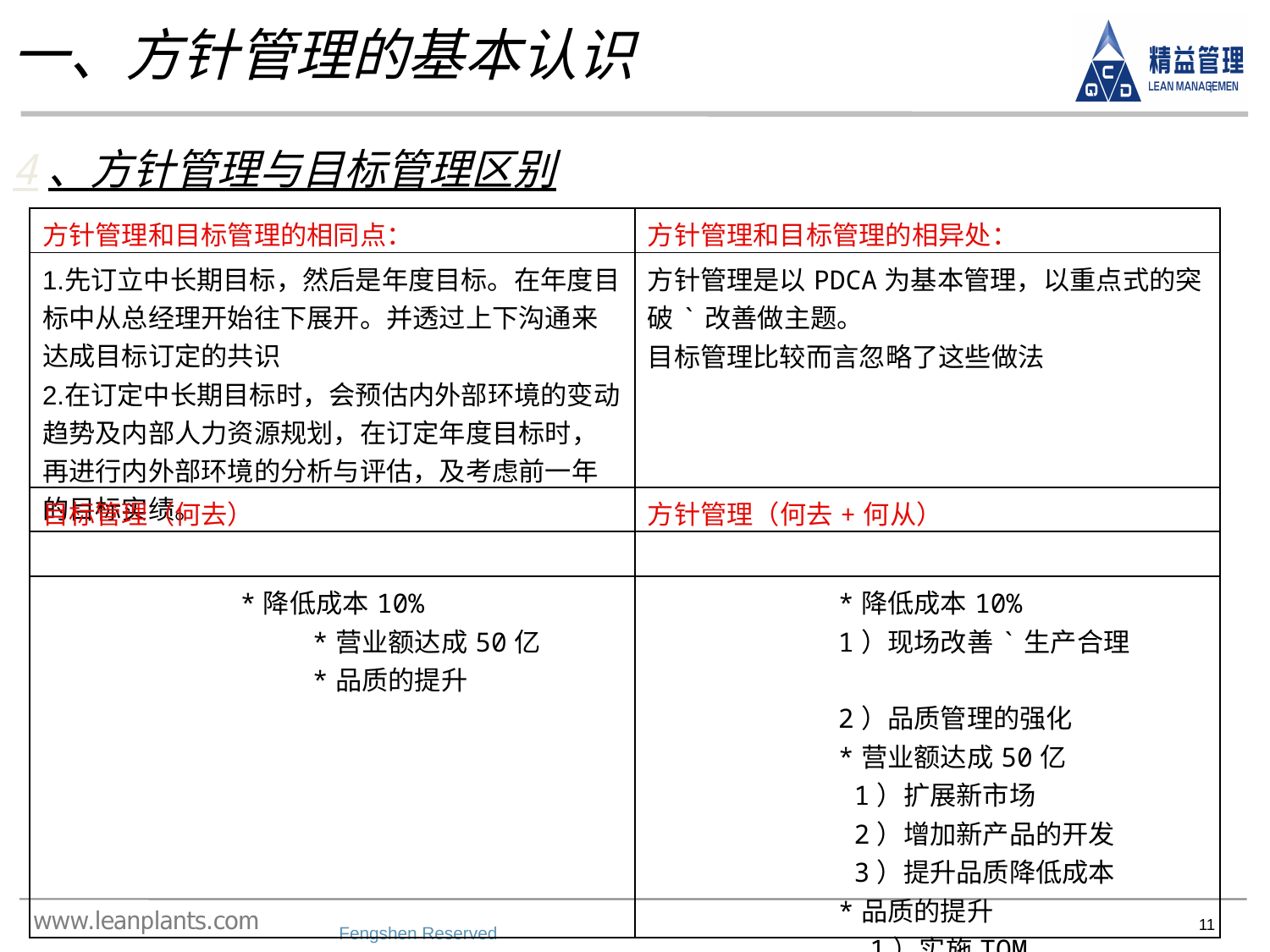

一、方针管理的基本认识
4、方针管理与目标管理区别
| 方针管理和目标管理的相同点： | 方针管理和目标管理的相异处： |
| --- | --- |
| 先订立中长期目标，然后是年度目标。在年度目标中从总经理开始往下展开。并透过上下沟通来达成目标订定的共识 在订定中长期目标时，会预估内外部环境的变动趋势及内部人力资源规划，在订定年度目标时，再进行内外部环境的分析与评估，及考虑前一年的目标实绩。 | 方针管理是以PDCA为基本管理，以重点式的突破`改善做主题。 目标管理比较而言忽略了这些做法 |
| 目标管理（何去） | 方针管理（何去+何从） |
| 目标（何去） | 目标（何去） 方策（何从） |
| \*降低成本10% \*营业额达成50亿 \*品质的提升 | \*降低成本10% 1）现场改善`生产合理 2）品质管理的强化 \*营业额达成50亿 1）扩展新市场 2）增加新产品的开发 3）提升品质降低成本 \*品质的提升 1）实施TQM 2）加强自主管理 |
Fengshen Reserved